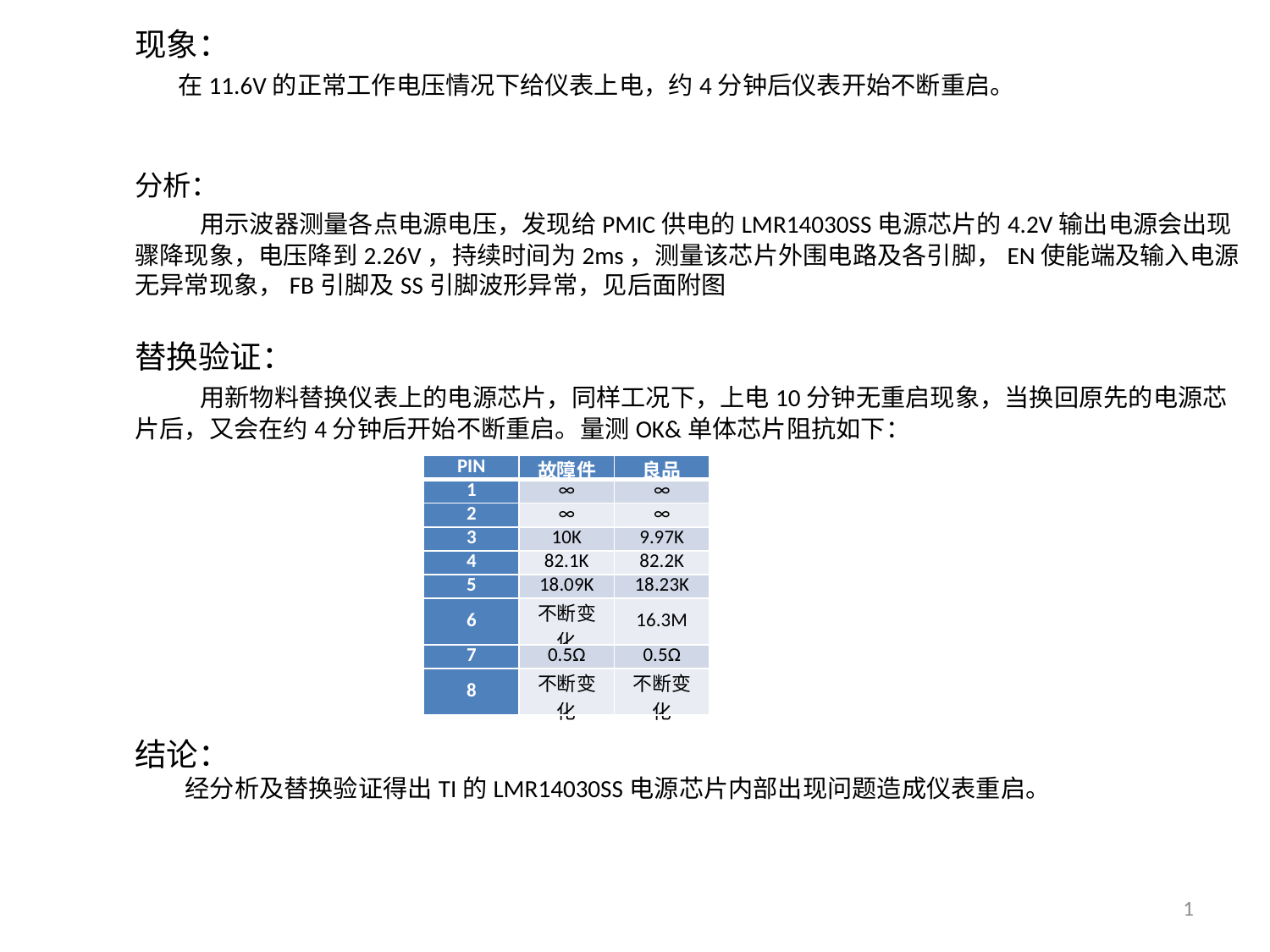

现象：
      在11.6V的正常工作电压情况下给仪表上电，约4分钟后仪表开始不断重启。

分析：
        用示波器测量各点电源电压，发现给PMIC供电的LMR14030SS电源芯片的4.2V输出电源会出现骤降现象，电压降到2.26V，持续时间为2ms，测量该芯片外围电路及各引脚，EN使能端及输入电源无异常现象，FB引脚及SS引脚波形异常，见后面附图

替换验证：
        用新物料替换仪表上的电源芯片，同样工况下，上电10分钟无重启现象，当换回原先的电源芯片后，又会在约4分钟后开始不断重启。量测OK&单体芯片阻抗如下：

结论：
        经分析及替换验证得出TI的LMR14030SS电源芯片内部出现问题造成仪表重启。

| PIN | 故障件 | 良品 |
| --- | --- | --- |
| 1 | ∞ | ∞ |
| 2 | ∞ | ∞ |
| 3 | 10K | 9.97K |
| 4 | 82.1K | 82.2K |
| 5 | 18.09K | 18.23K |
| 6 | 不断变化 | 16.3M |
| 7 | 0.5Ω | 0.5Ω |
| 8 | 不断变化 | 不断变化 |
1